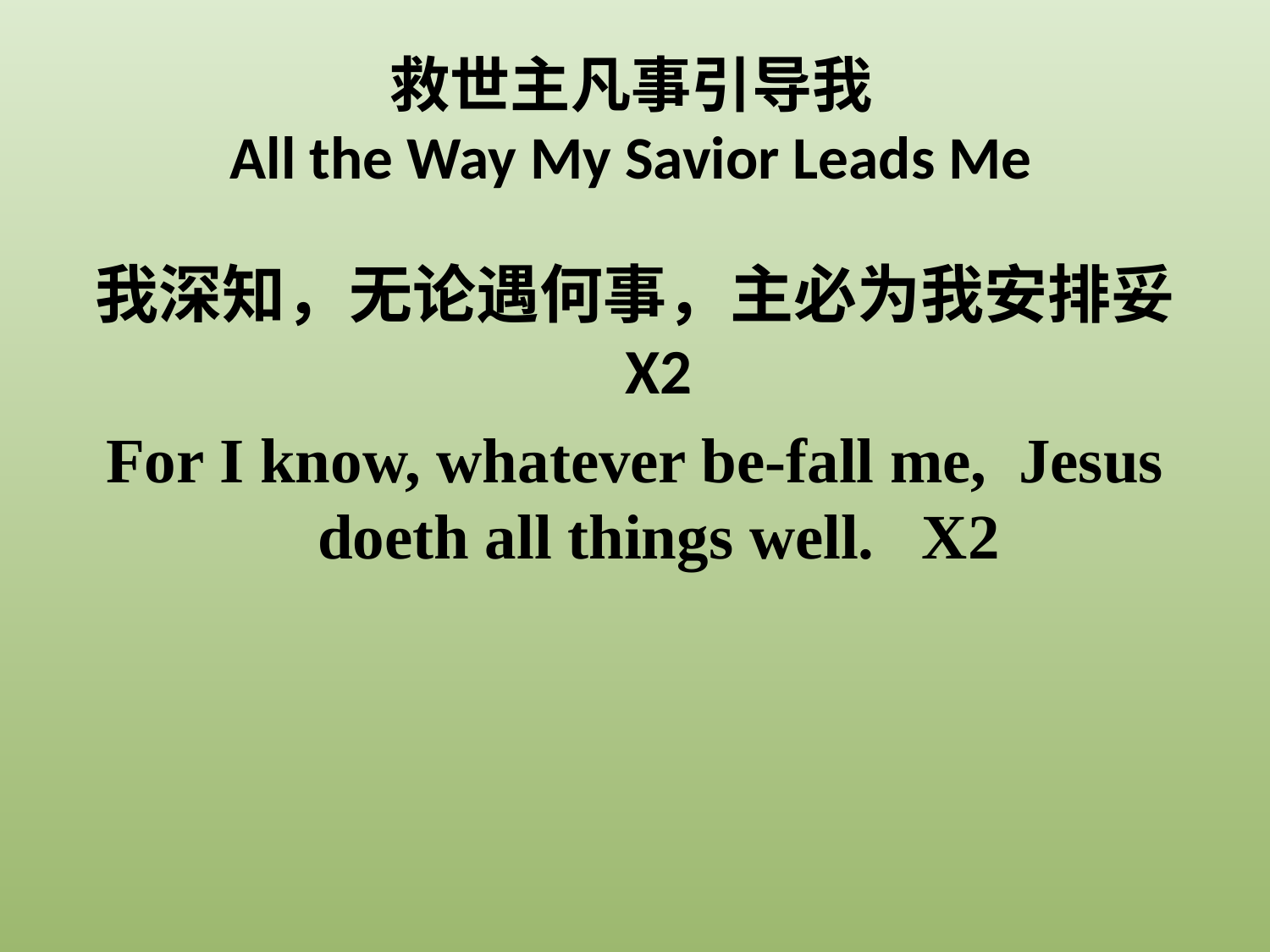

# 救世主凡事引导我 All the Way My Savior Leads Me
我深知，无论遇何事，主必为我安排妥 X2
For I know, whatever be-fall me,  Jesus doeth all things well.   X2